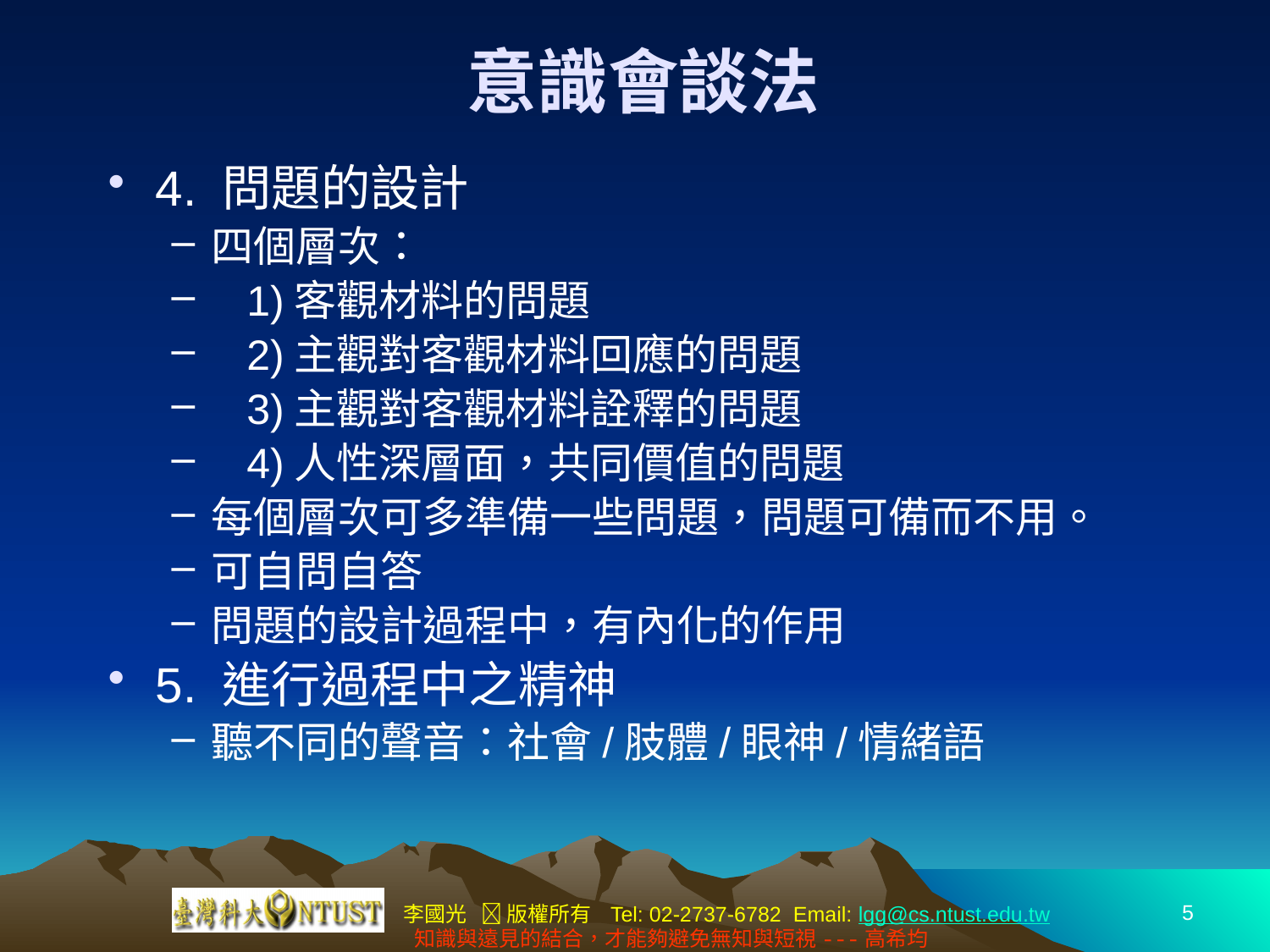

# 意識會談法
4. 問題的設計
四個層次：
   1)客觀材料的問題
   2)主觀對客觀材料回應的問題
   3)主觀對客觀材料詮釋的問題
   4)人性深層面，共同價值的問題
每個層次可多準備一些問題，問題可備而不用。
可自問自答
問題的設計過程中，有內化的作用
5. 進行過程中之精神
聽不同的聲音：社會/肢體/眼神/情緒語
5